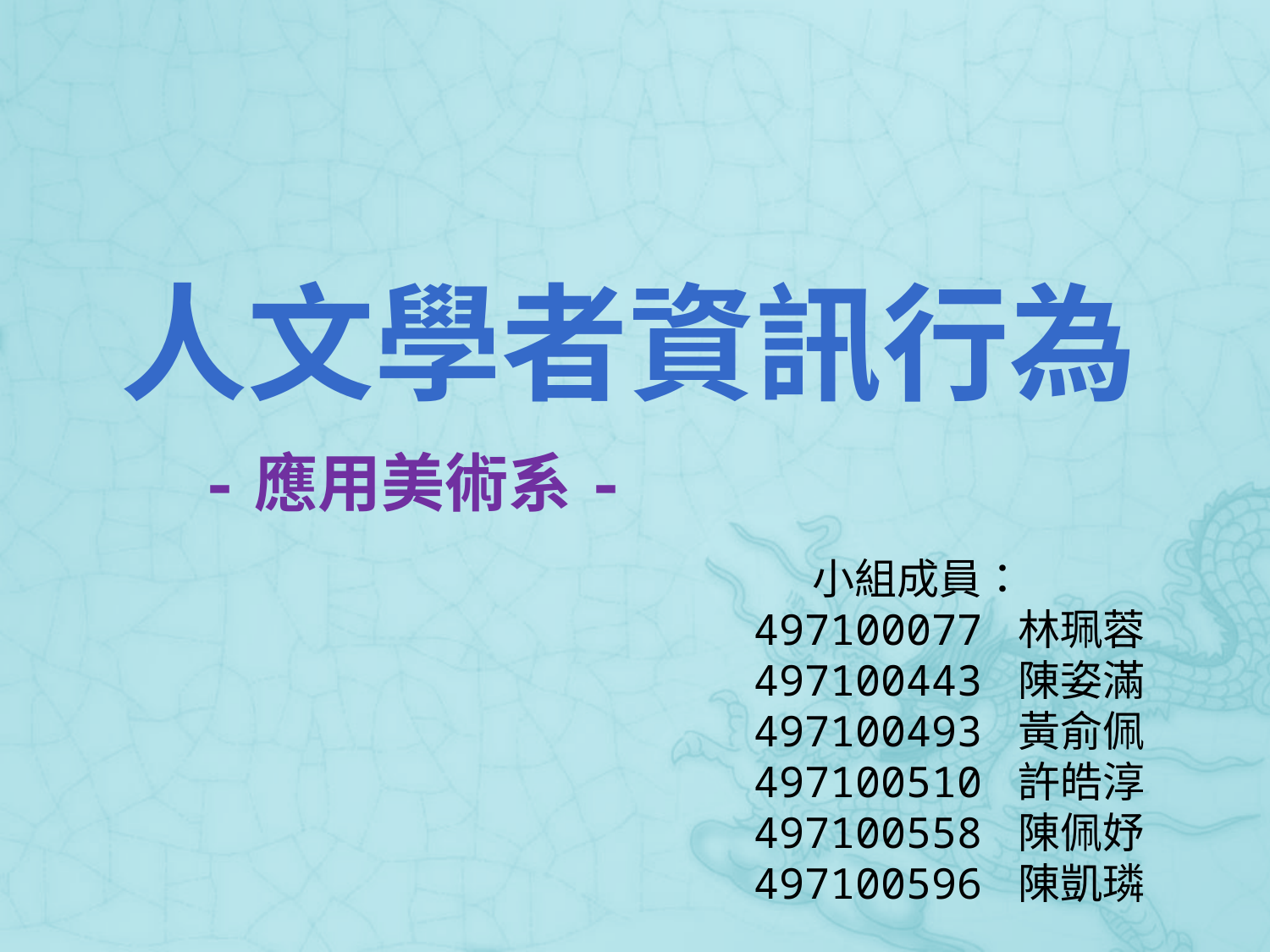

# 人文學者資訊行為
-應用美術系-

小組成員：
497100077 林珮蓉
497100443 陳姿滿
497100493 黃俞佩
497100510 許皓淳
497100558 陳佩妤
497100596 陳凱璘